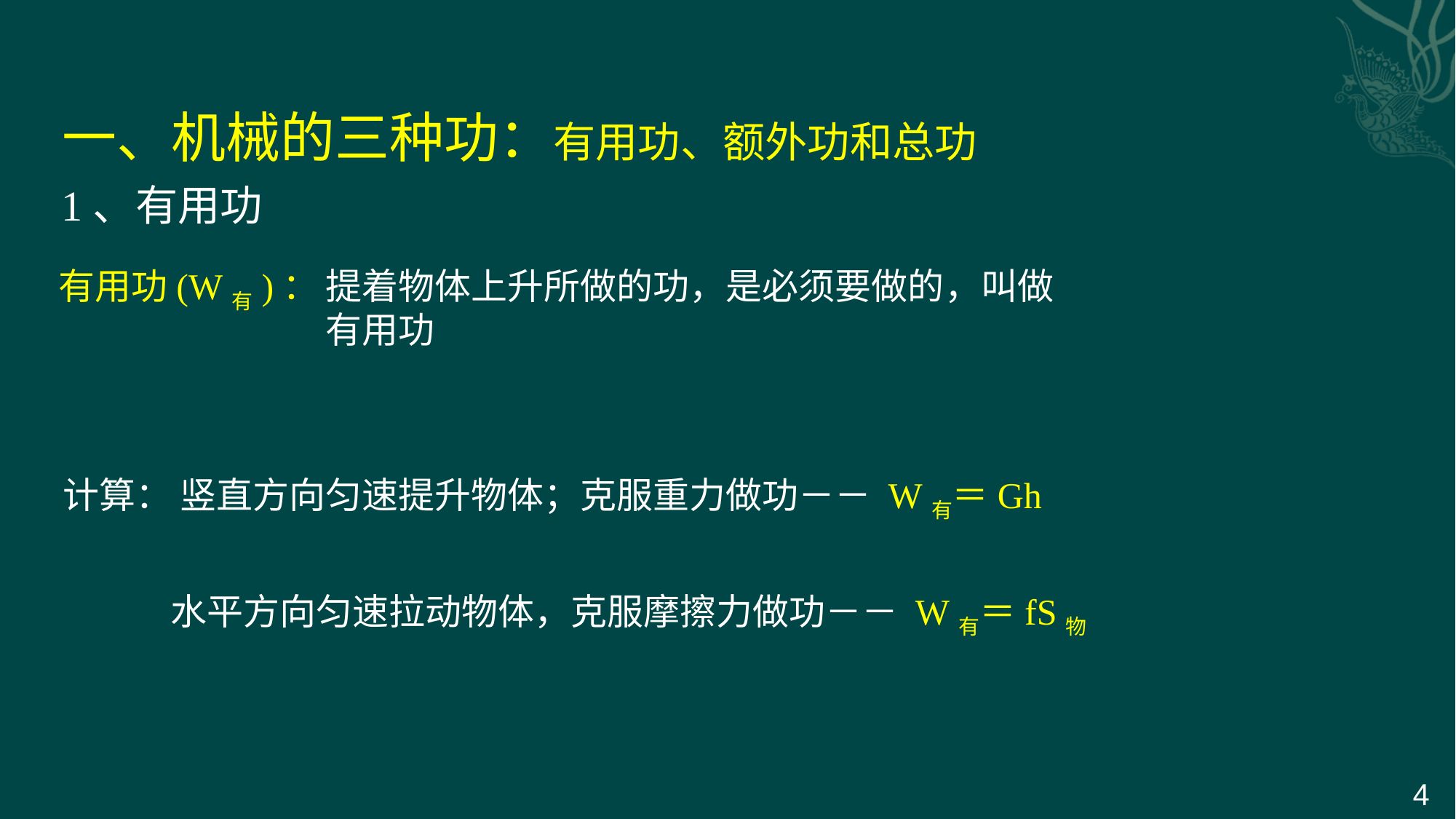

一、机械的三种功：有用功、额外功和总功
1、有用功
提着物体上升所做的功，是必须要做的，叫做有用功
有用功(W有)：
计算： 竖直方向匀速提升物体；克服重力做功－－ W有＝Gh
水平方向匀速拉动物体，克服摩擦力做功－－ W有＝fS物
4